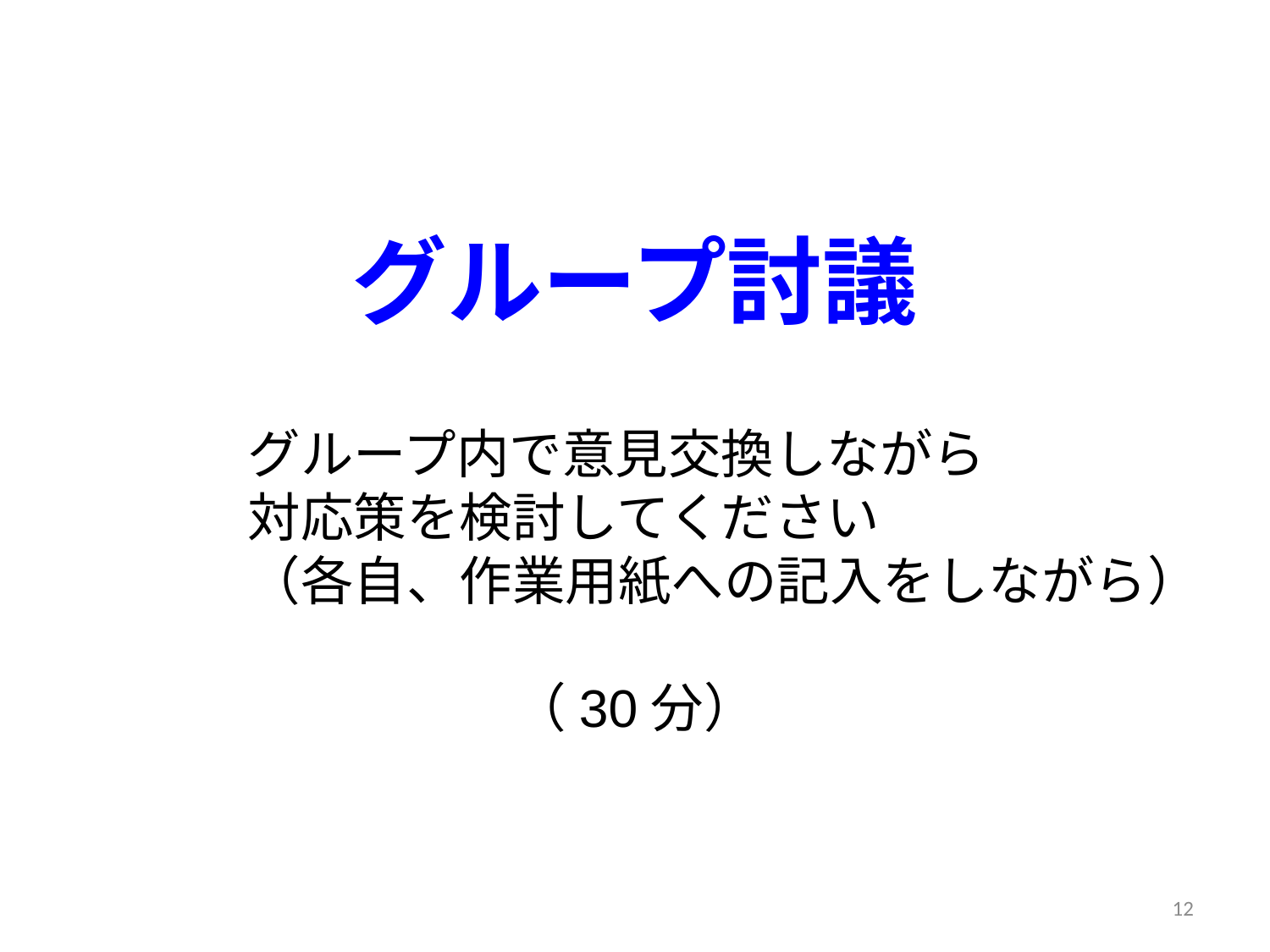

グループ討議

グループ内で意見交換しながら
対応策を検討してください
（各自、作業⽤紙への記入をしながら）

（30分）
12